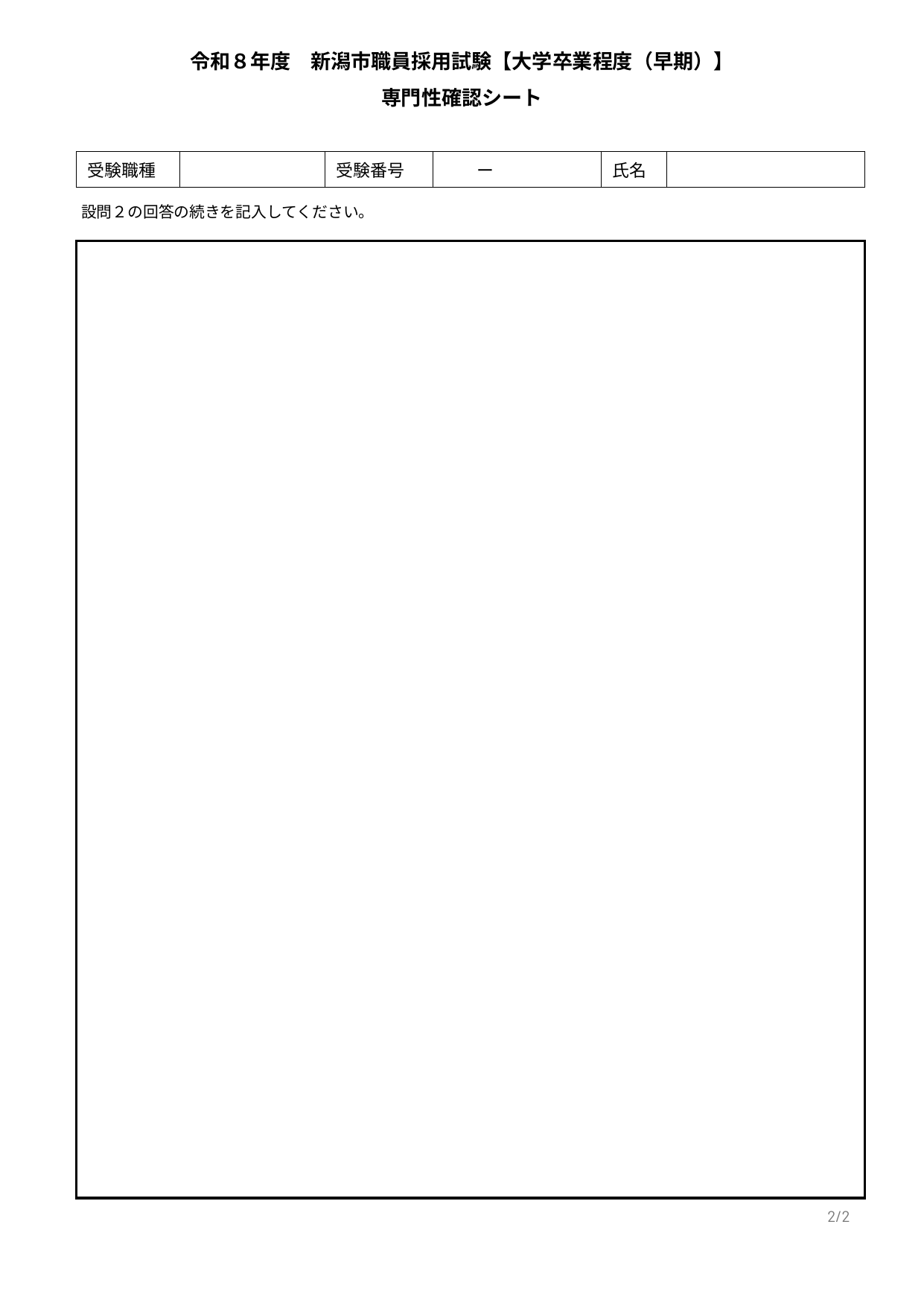

令和８年度　新潟市職員採用試験【大学卒業程度（早期）】
専門性確認シート

| 受験職種 |  | 受験番号 |  | ー |  | 氏名 |  |
| --- | --- | --- | --- | --- | --- | --- | --- |
設問２の回答の続きを記入してください。

2/2